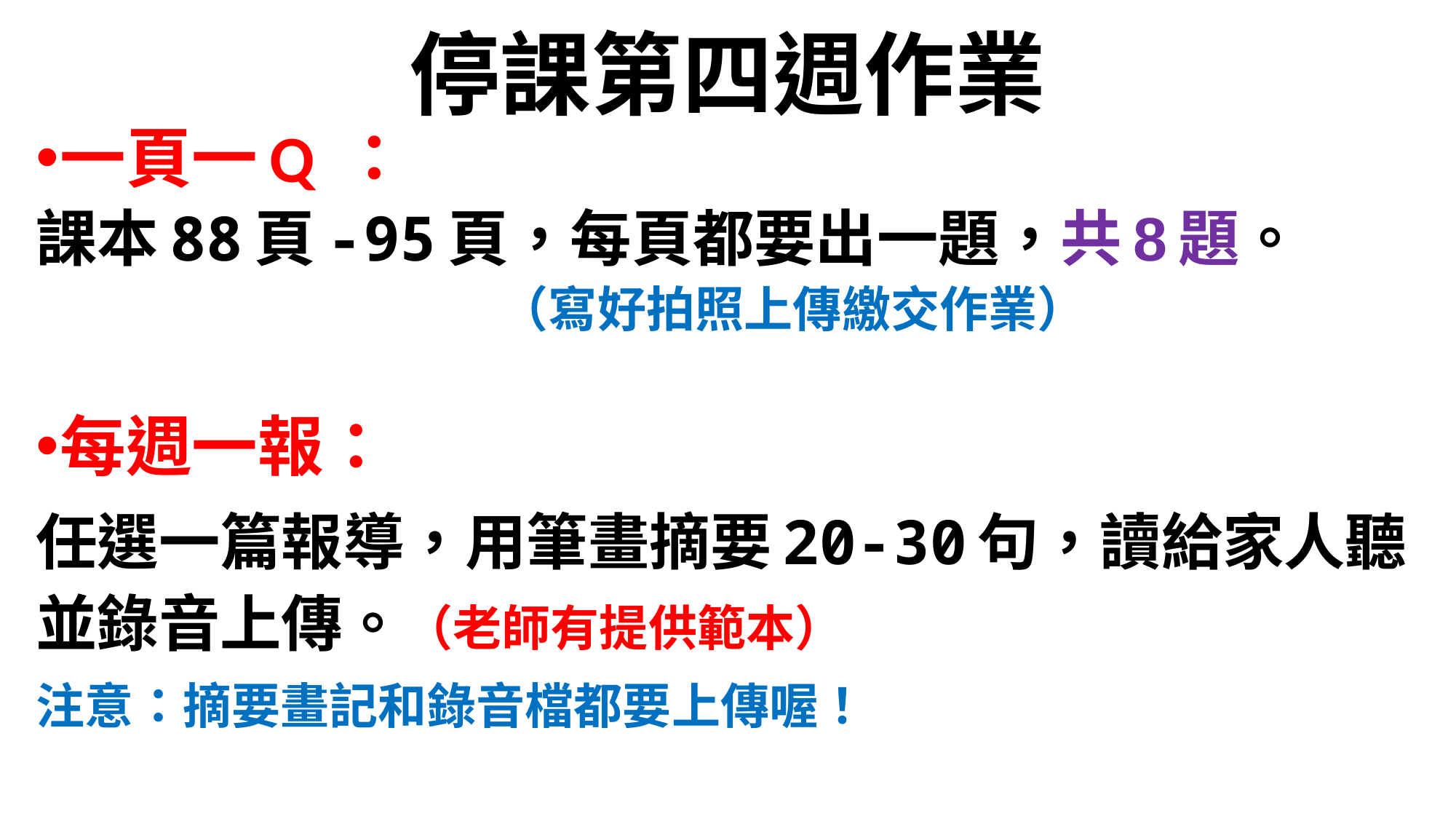

# 停課第四週作業
一頁一Q ：
課本88頁-95頁，每頁都要出一題，共8題。
                                         （寫好拍照上傳繳交作業）

每週一報：
任選一篇報導，用筆畫摘要20-30句，讀給家人聽並錄音上傳。（老師有提供範本）
注意：摘要畫記和錄音檔都要上傳喔！